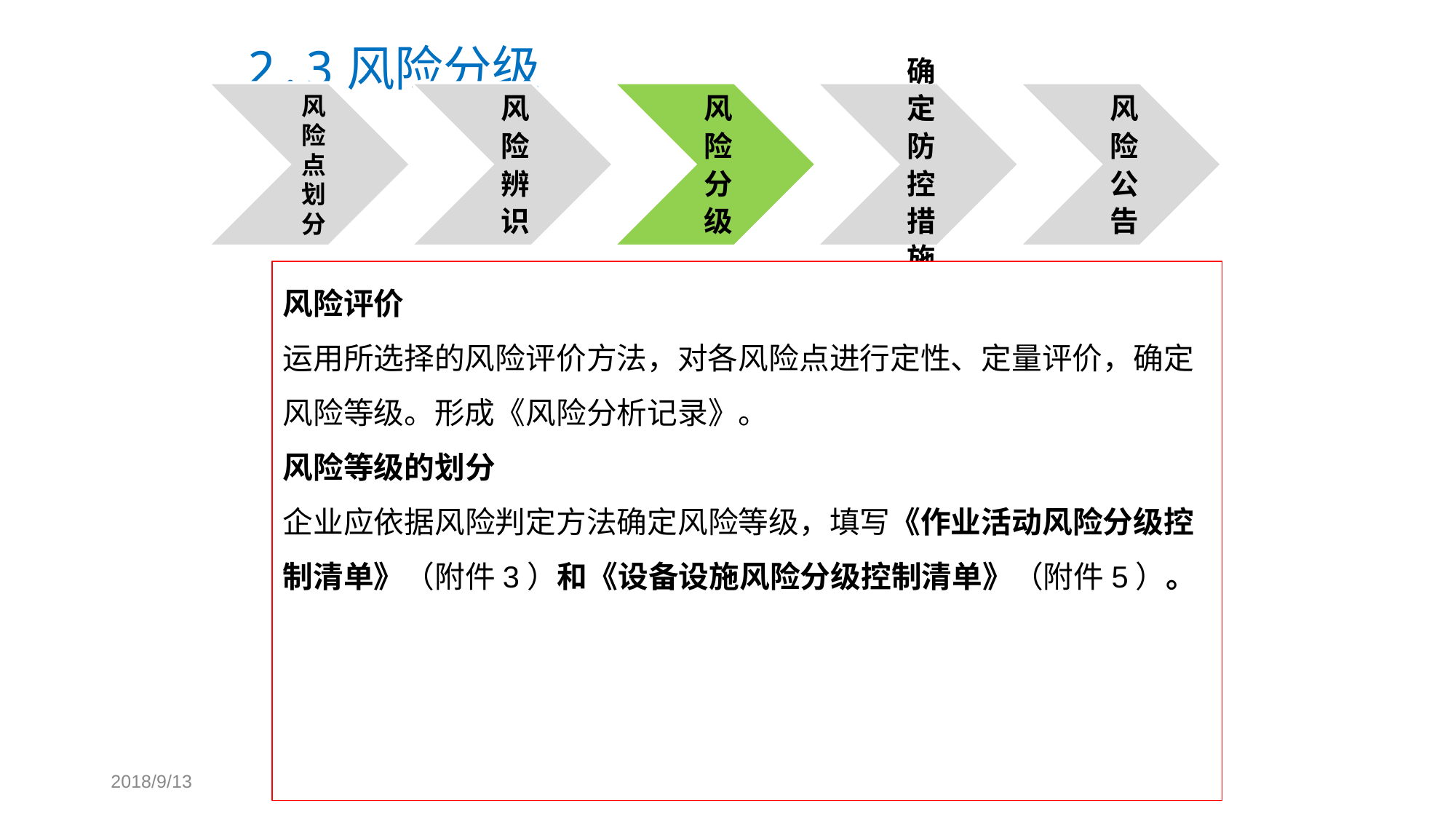

# 2.3风险分级
风险点划分
风险辨识
风险分级
确定防控措施
风险公告
风险评价
运用所选择的风险评价方法，对各风险点进行定性、定量评价，确定风险等级。形成《风险分析记录》。
风险等级的划分
企业应依据风险判定方法确定风险等级，填写《作业活动风险分级控制清单》（附件3）和《设备设施风险分级控制清单》（附件5）。
2018/9/13